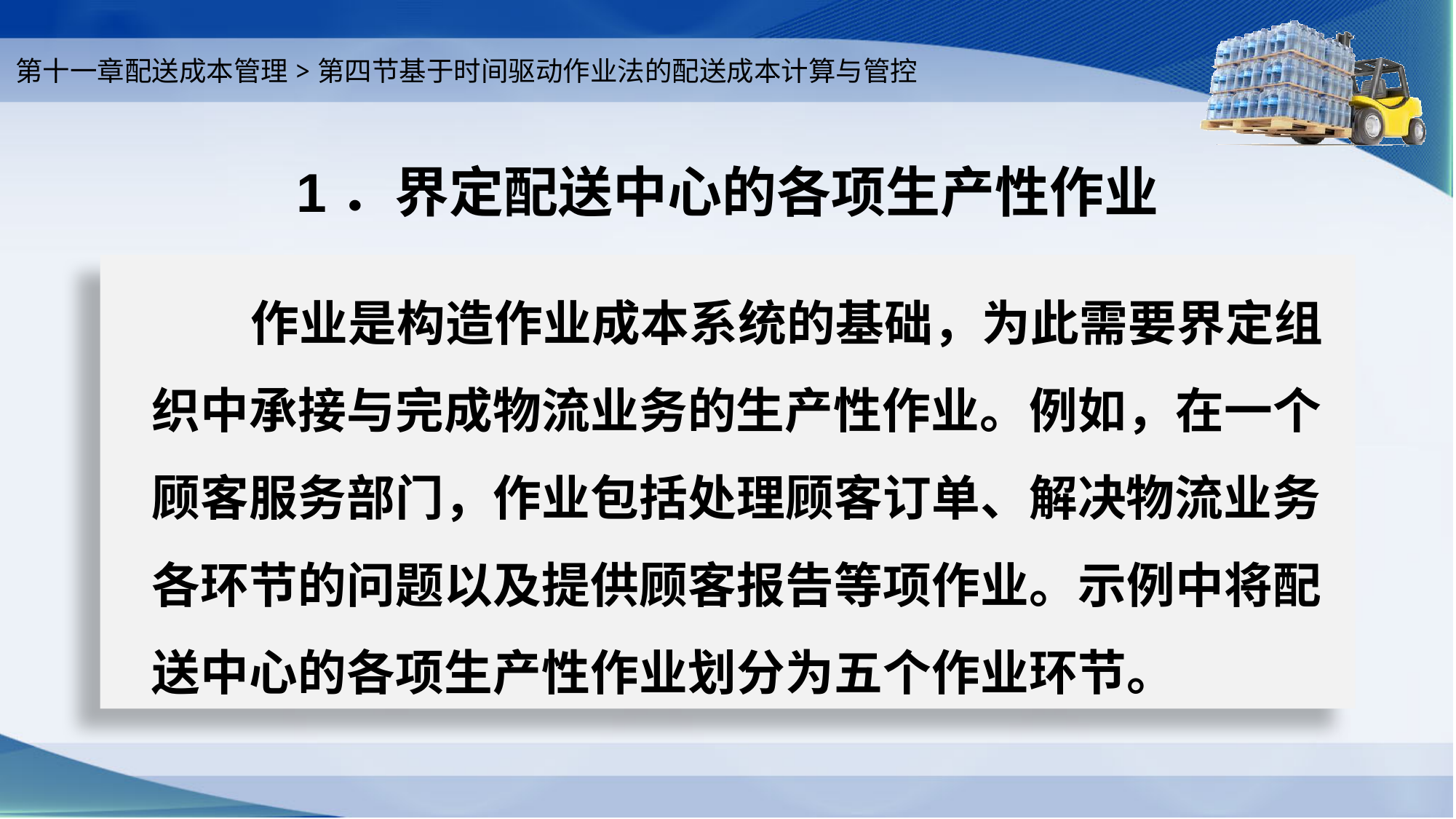

第十一章配送成本管理>第四节基于时间驱动作业法的配送成本计算与管控
# 1．界定配送中心的各项生产性作业
作业是构造作业成本系统的基础，为此需要界定组织中承接与完成物流业务的生产性作业。例如，在一个顾客服务部门，作业包括处理顾客订单、解决物流业务各环节的问题以及提供顾客报告等项作业。示例中将配送中心的各项生产性作业划分为五个作业环节。